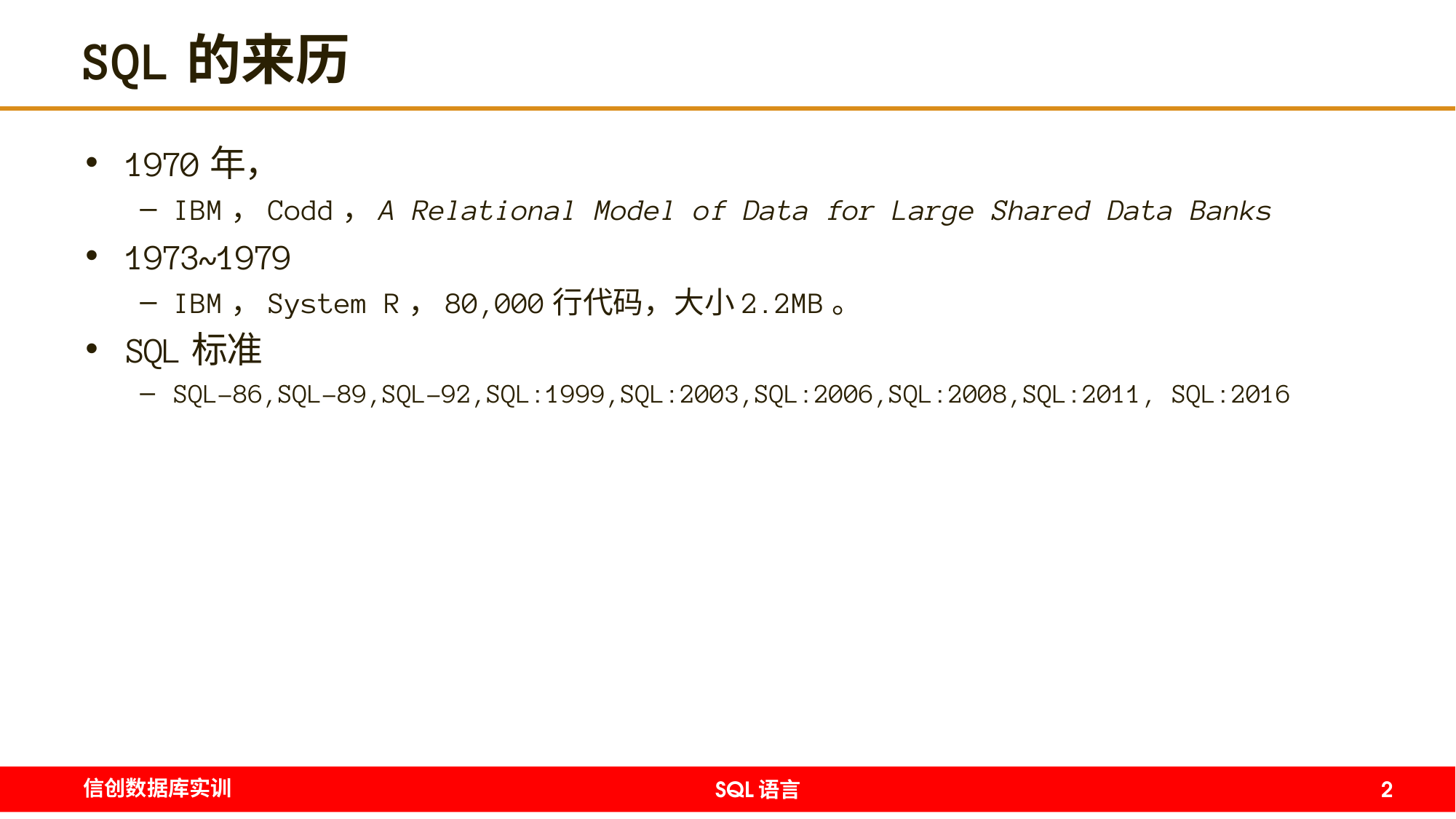

# SQL的来历
1970年，
IBM，Codd，A Relational Model of Data for Large Shared Data Banks
1973~1979
IBM，System R，80,000行代码，大小2.2MB。
SQL标准
SQL-86,SQL-89,SQL-92,SQL:1999,SQL:2003,SQL:2006,SQL:2008,SQL:2011, SQL:2016